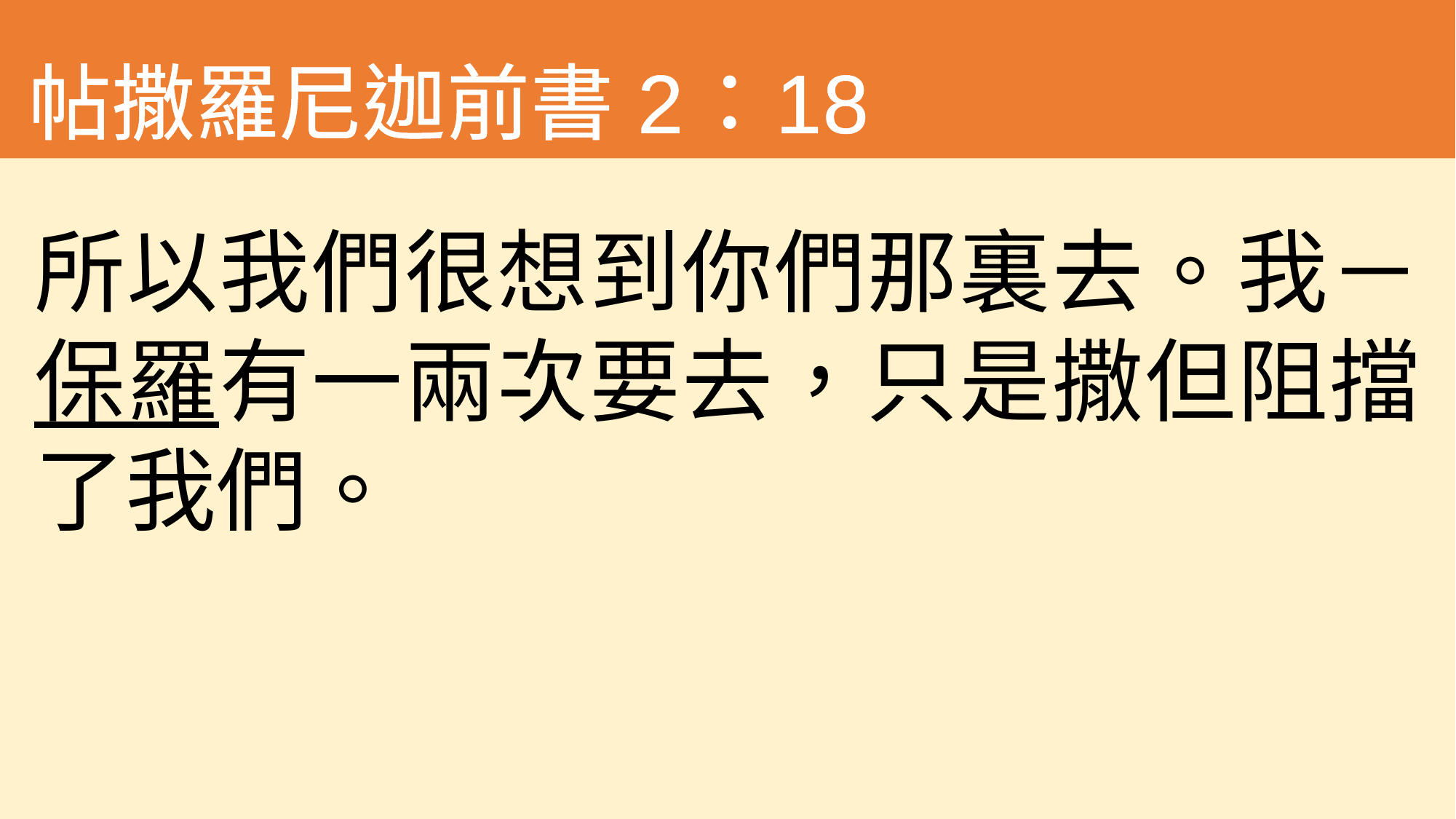

帖撒羅尼迦前書 2：18

所以我們很想到你們那裏去。我－保羅有一兩次要去，只是撒但阻擋了我們。